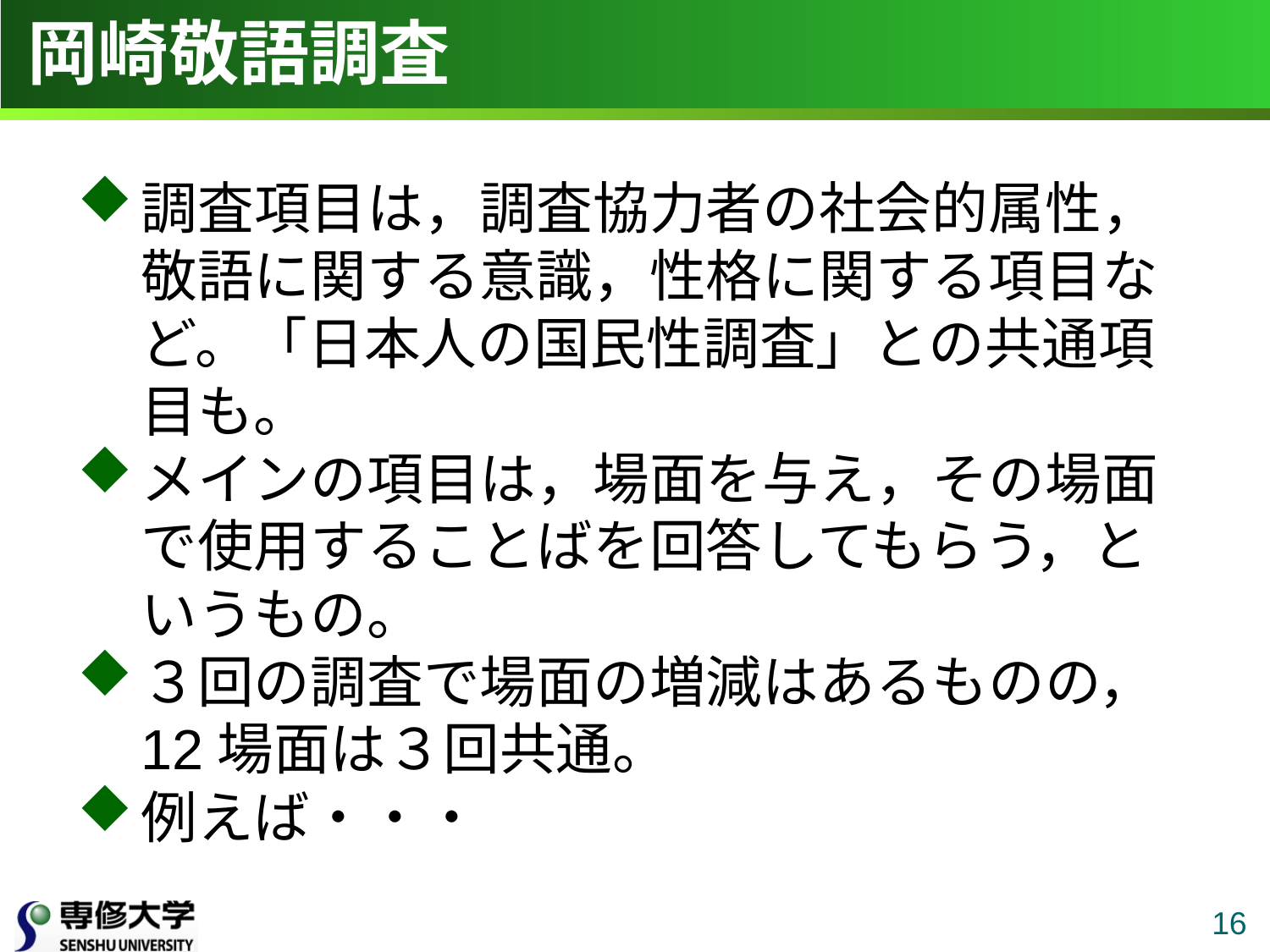

# 岡崎敬語調査
調査項目は，調査協力者の社会的属性，敬語に関する意識，性格に関する項目など。「日本人の国民性調査」との共通項目も。
メインの項目は，場面を与え，その場面で使用することばを回答してもらう，というもの。
３回の調査で場面の増減はあるものの，12場面は３回共通。
例えば・・・
16